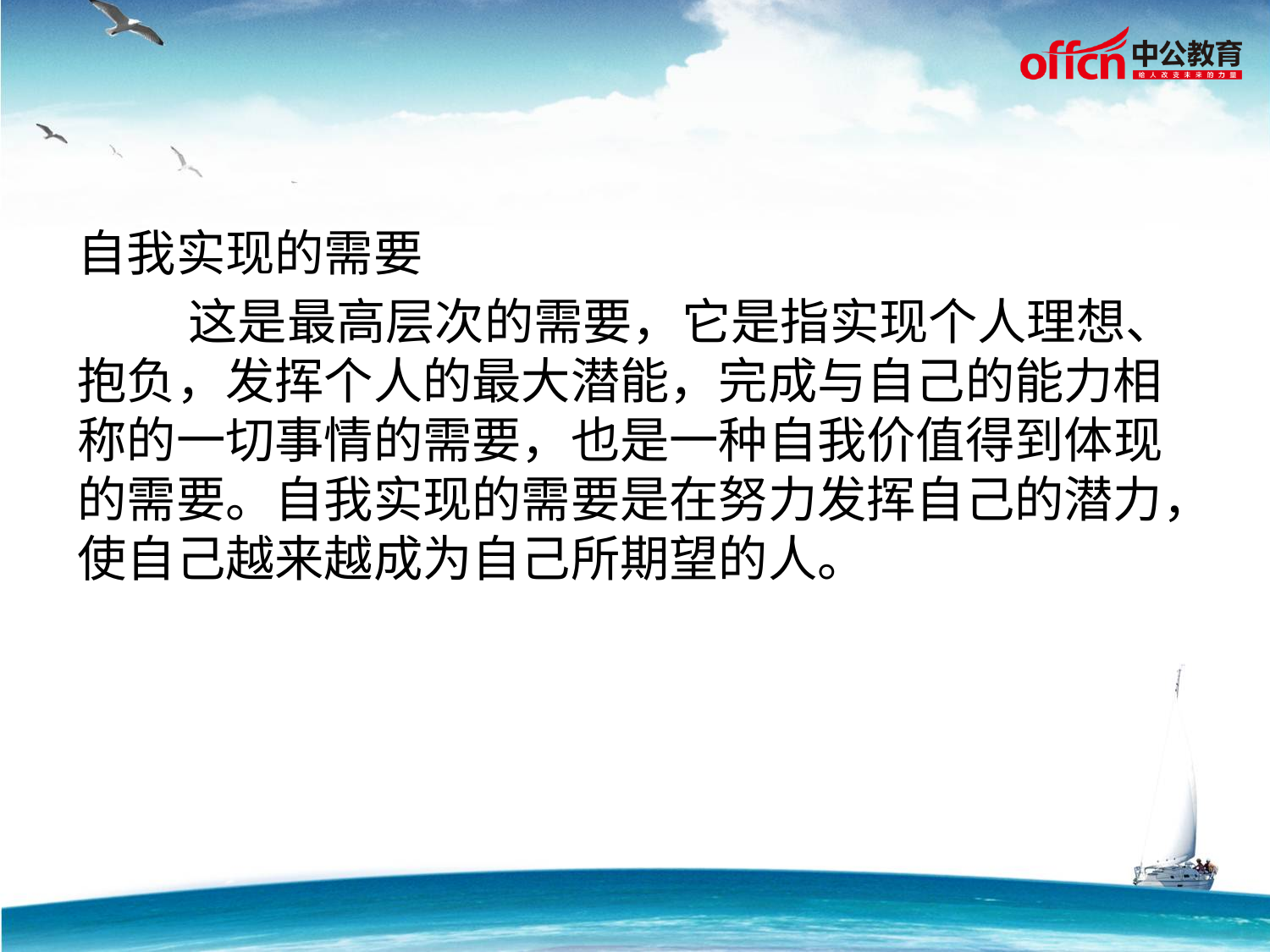

自我实现的需要
         这是最高层次的需要，它是指实现个人理想、抱负，发挥个人的最大潜能，完成与自己的能力相称的一切事情的需要，也是一种自我价值得到体现的需要。自我实现的需要是在努力发挥自己的潜力，使自己越来越成为自己所期望的人。